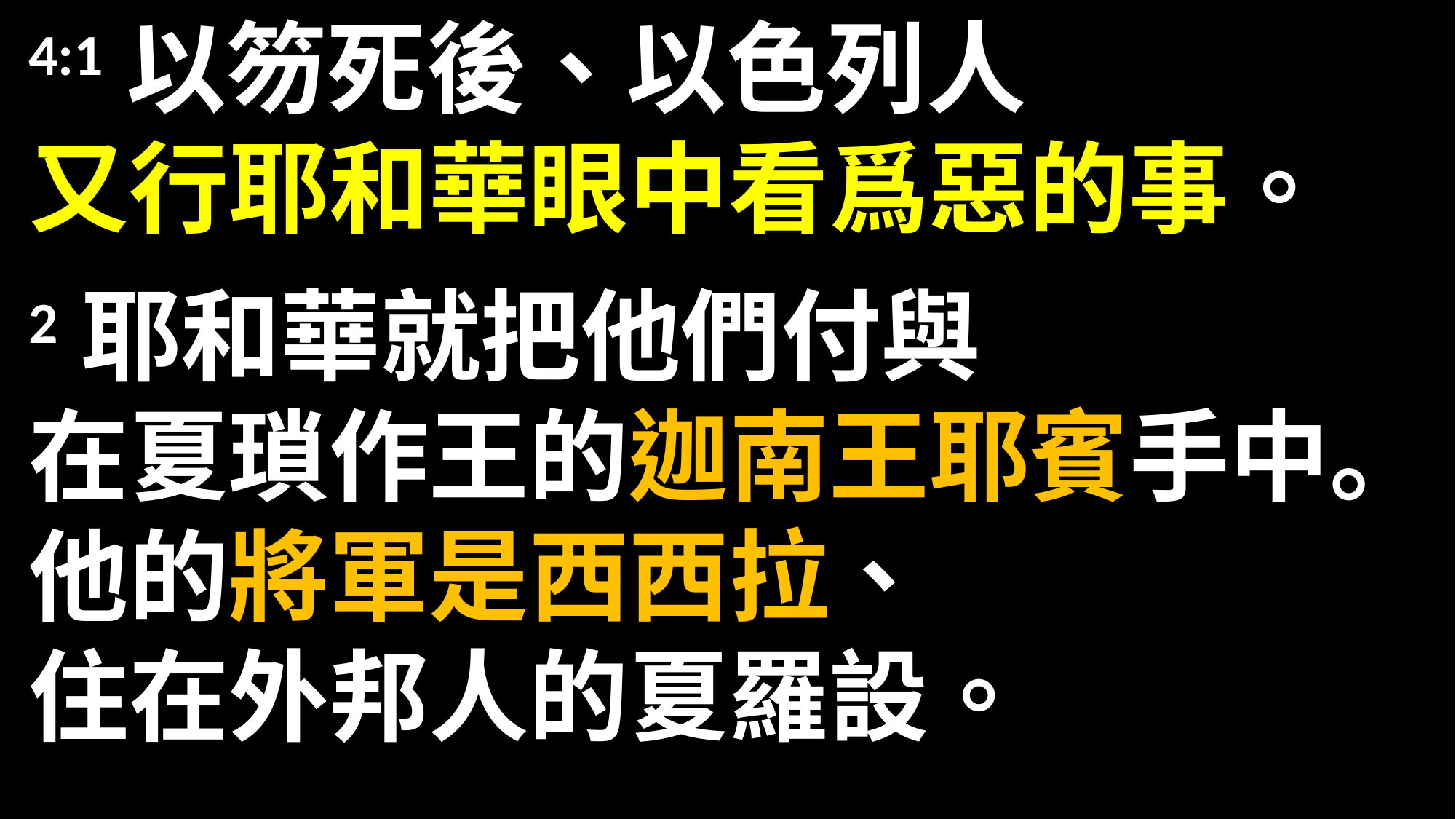

4:1 以笏死後、以色列人
又行耶和華眼中看爲惡的事。
2 耶和華就把他們付與
在夏瑣作王的迦南王耶賓手中。
他的將軍是西西拉、
住在外邦人的夏羅設。